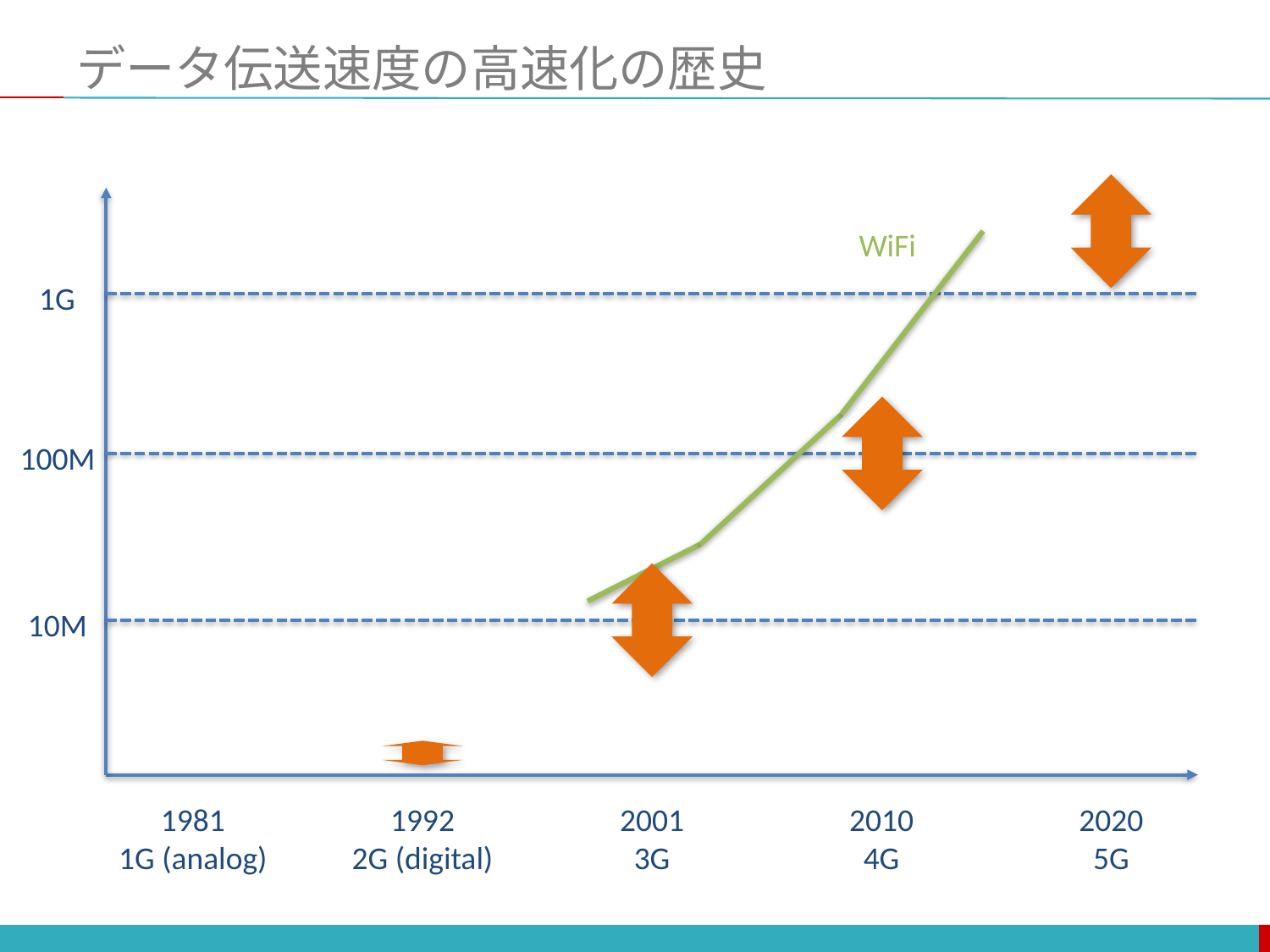

# データ伝送速度の高速化の歴史

WiFi
1G

100M

10M

1981
1G (analog)
1992
2G (digital)
2001
3G
2010
4G
2020
5G